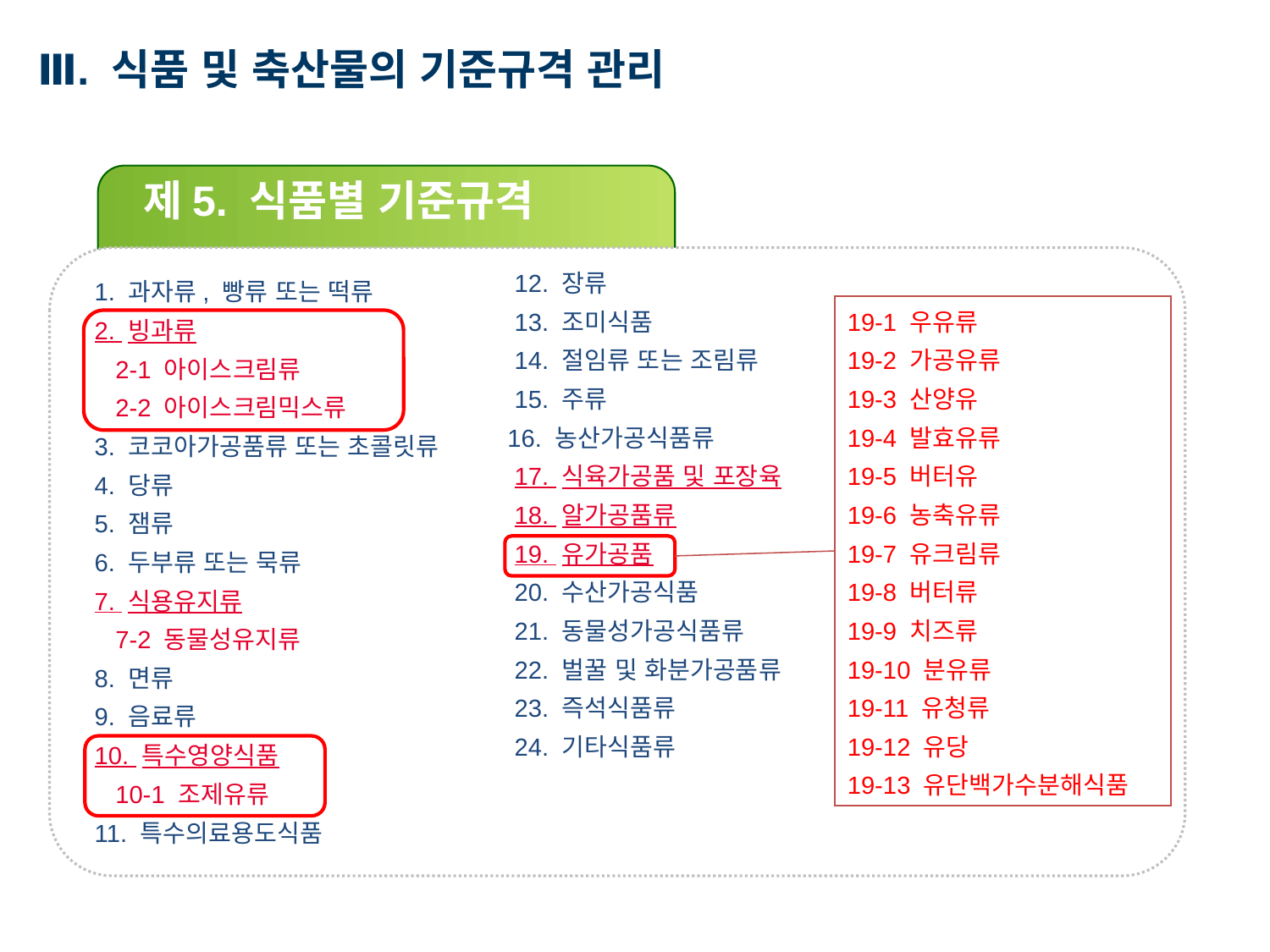

Ⅲ. 식품 및 축산물의 기준규격 관리

제5. 식품별 기준규격

 12. 장류
 13. 조미식품
 14. 절임류 또는 조림류
 15. 주류
16. 농산가공식품류
 17. 식육가공품 및 포장육
 18. 알가공품류
 19. 유가공품
 20. 수산가공식품
 21. 동물성가공식품류
 22. 벌꿀 및 화분가공품류
 23. 즉석식품류
 24. 기타식품류
 1. 과자류, 빵류 또는 떡류
 2. 빙과류
    2-1 아이스크림류
    2-2 아이스크림믹스류
 3. 코코아가공품류 또는 초콜릿류
 4. 당류
 5. 잼류
 6. 두부류 또는 묵류
 7. 식용유지류
    7-2 동물성유지류
 8. 면류
 9. 음료류
 10. 특수영양식품
    10-1 조제유류
 11. 특수의료용도식품

19-1 우유류
19-2 가공유류
19-3 산양유
19-4 발효유류
19-5 버터유
19-6 농축유류
19-7 유크림류
19-8 버터류
19-9 치즈류
19-10 분유류
19-11 유청류
19-12 유당
19-13 유단백가수분해식품